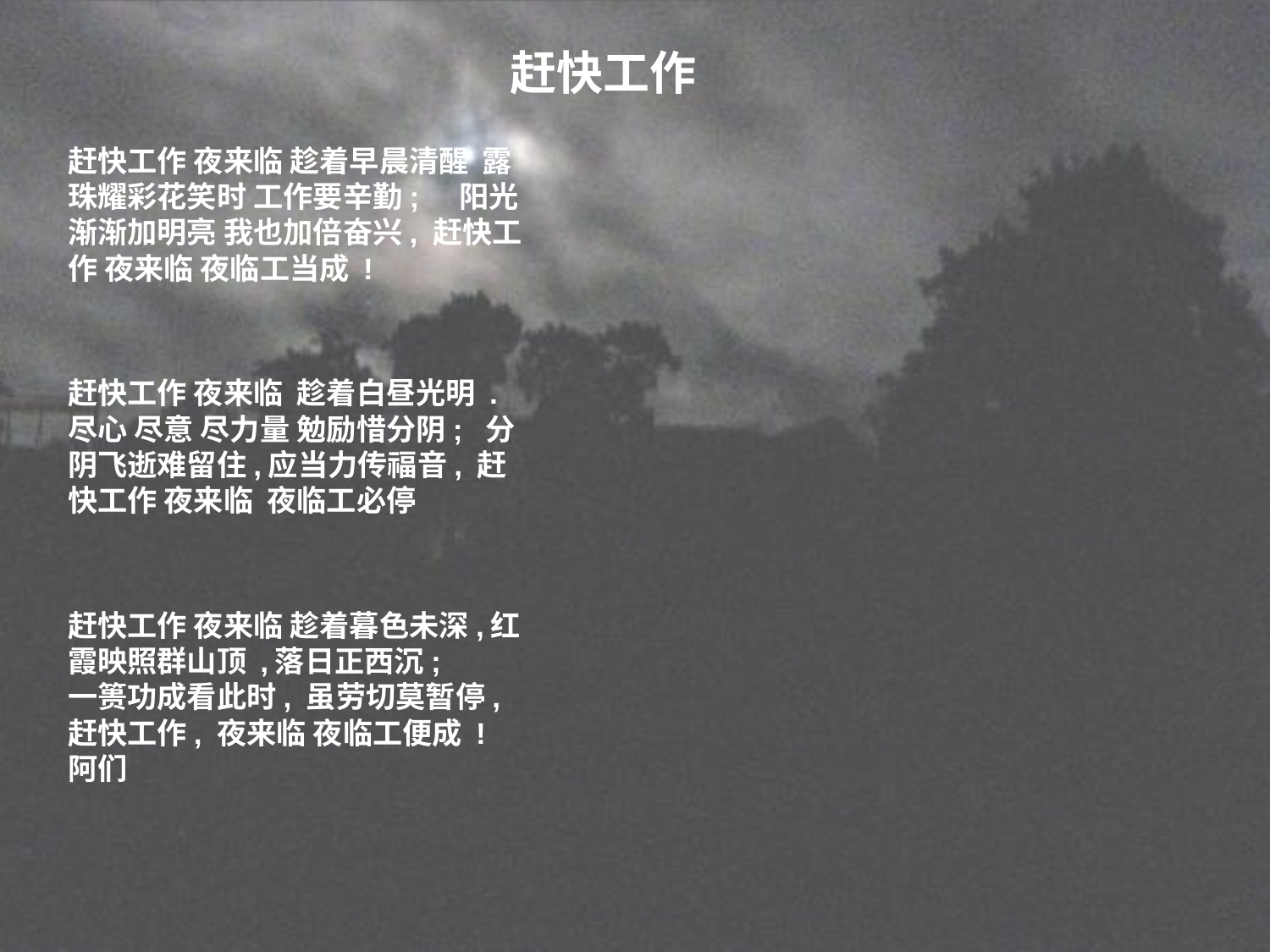

# 赶快工作
赶快工作 夜来临 趁着早晨清醒  露珠耀彩花笑时 工作要辛勤;    阳光渐渐加明亮 我也加倍奋兴, 赶快工作 夜来临 夜临工当成 !

赶快工作 夜来临  趁着白昼光明 . 尽心 尽意 尽力量 勉励惜分阴;  分阴飞逝难留住,应当力传福音, 赶快工作 夜来临  夜临工必停

赶快工作 夜来临 趁着暮色未深,红霞映照群山顶 ,落日正西沉;          一篑功成看此时, 虽劳切莫暂停,赶快工作, 夜来临 夜临工便成 !    阿们